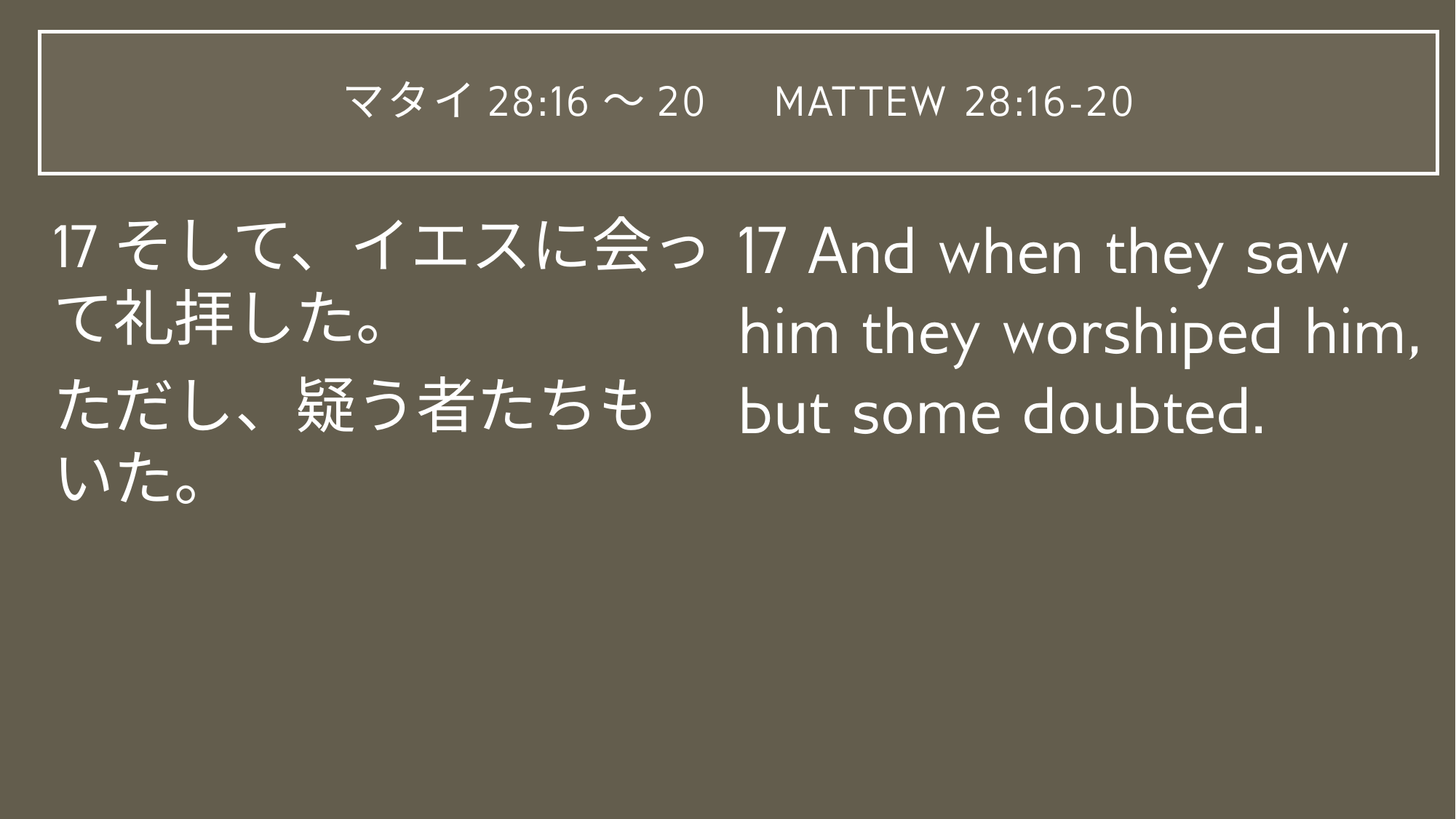

# マタイ28:16～20　Mattew 28:16-20
17そして、イエスに会って礼拝した。
ただし、疑う者たちもいた。
17 And when they saw him they worshiped him, but some doubted.